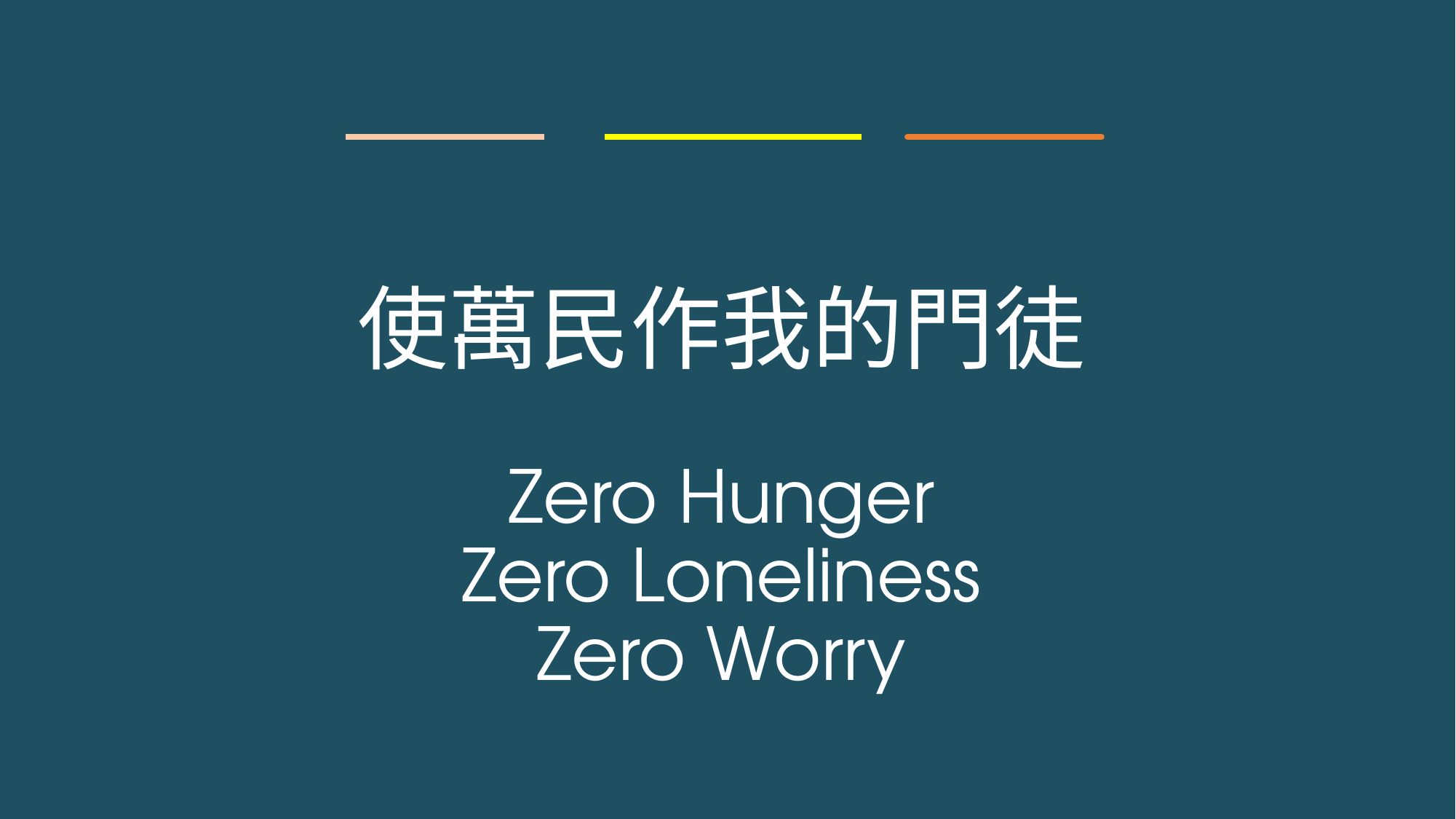

使萬民作我的門徒

Zero Hunger
Zero Loneliness
Zero Worry